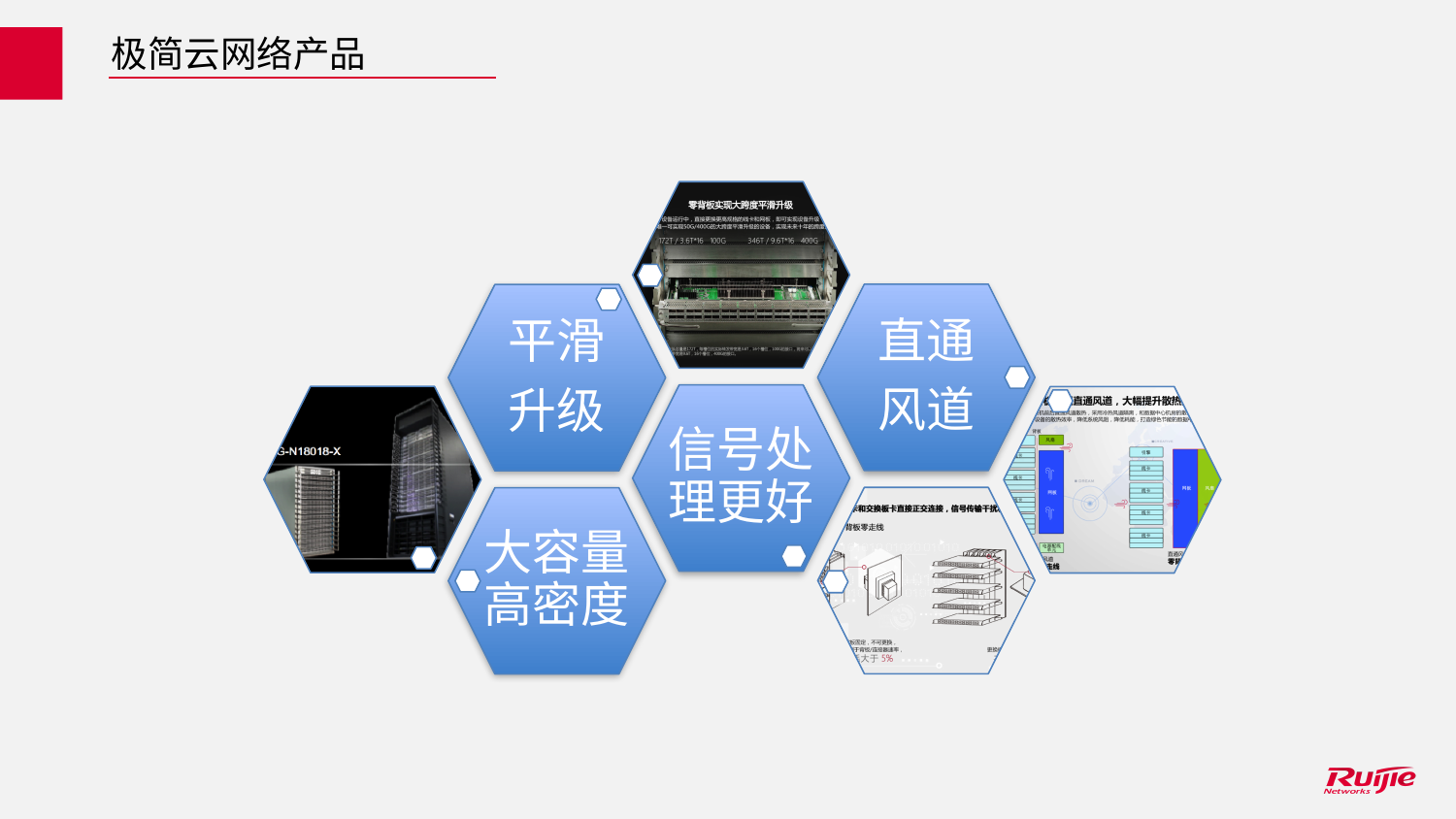

极简云网络产品

大容量高密度
信号处理更好
平滑
升级
直通
风道